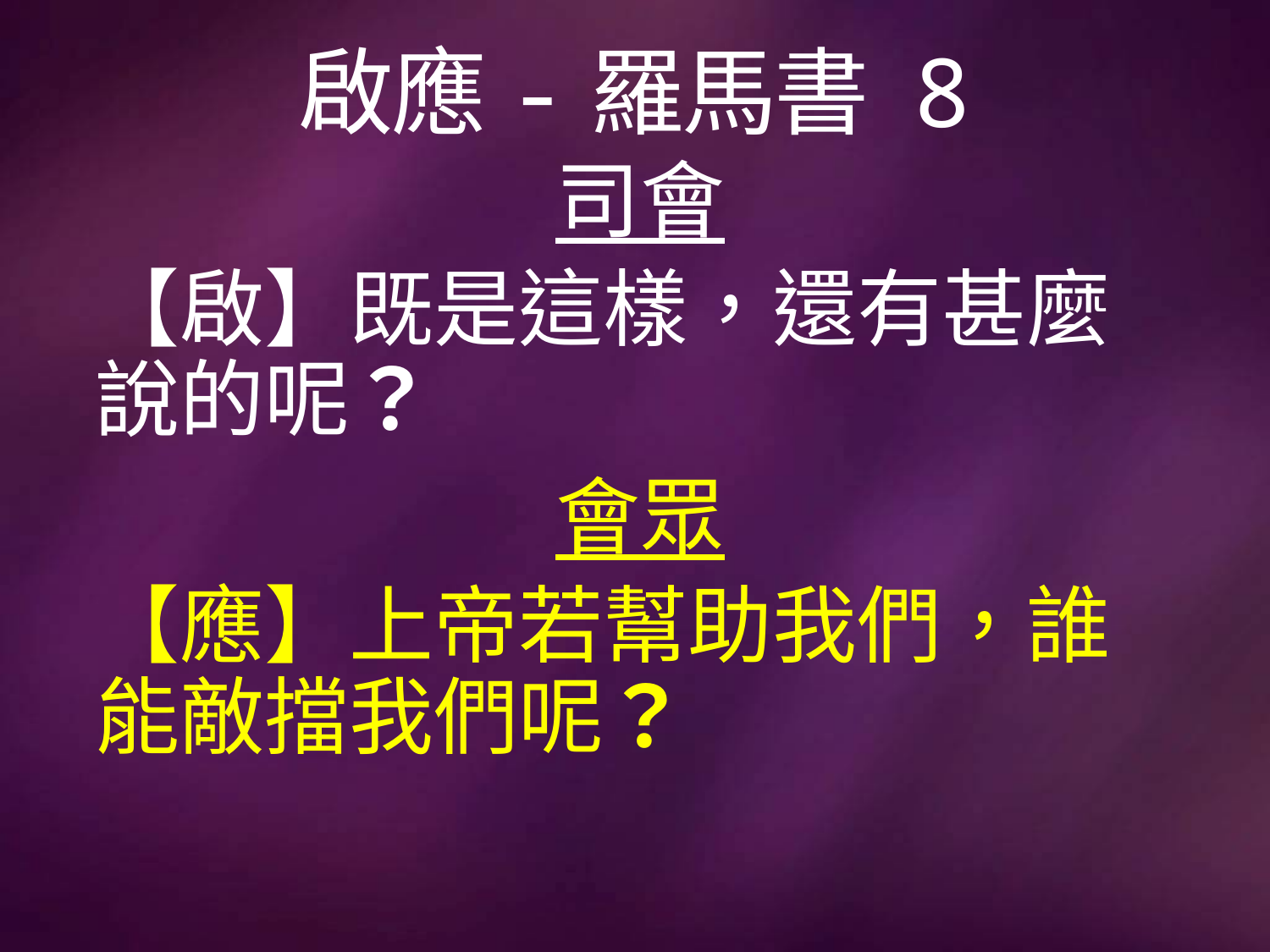

# 啟應-羅馬書 8
司會
【啟】既是這樣，還有甚麼說的呢？

會眾
【應】上帝若幫助我們，誰能敵擋我們呢？